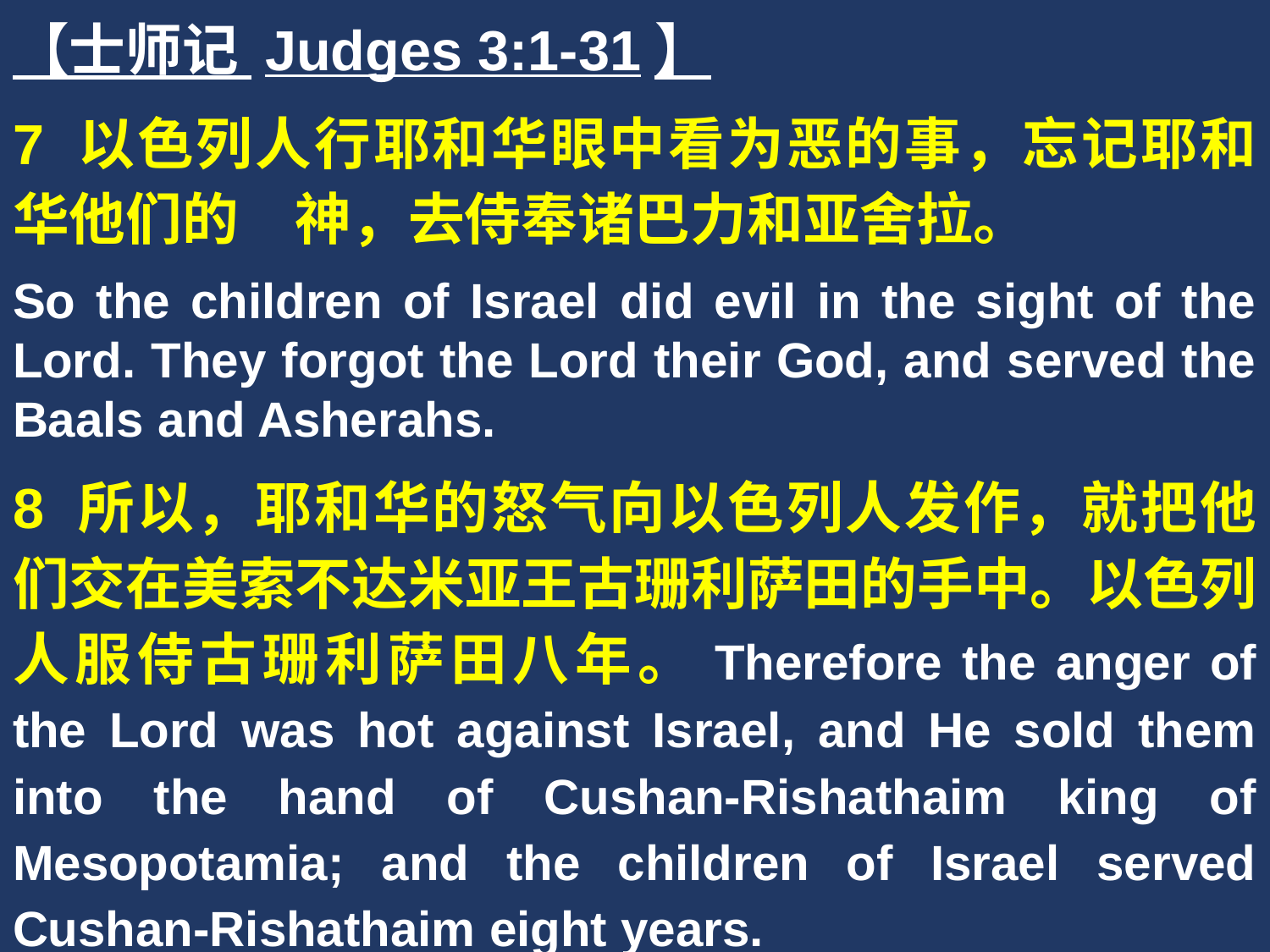

【士师记 Judges 3:1-31】
7 以色列人行耶和华眼中看为恶的事，忘记耶和华他们的　神，去侍奉诸巴力和亚舍拉。
So the children of Israel did evil in the sight of the Lord. They forgot the Lord their God, and served the Baals and Asherahs.
8 所以，耶和华的怒气向以色列人发作，就把他们交在美索不达米亚王古珊利萨田的手中。以色列人服侍古珊利萨田八年。Therefore the anger of the Lord was hot against Israel, and He sold them into the hand of Cushan-Rishathaim king of Mesopotamia; and the children of Israel served Cushan-Rishathaim eight years.